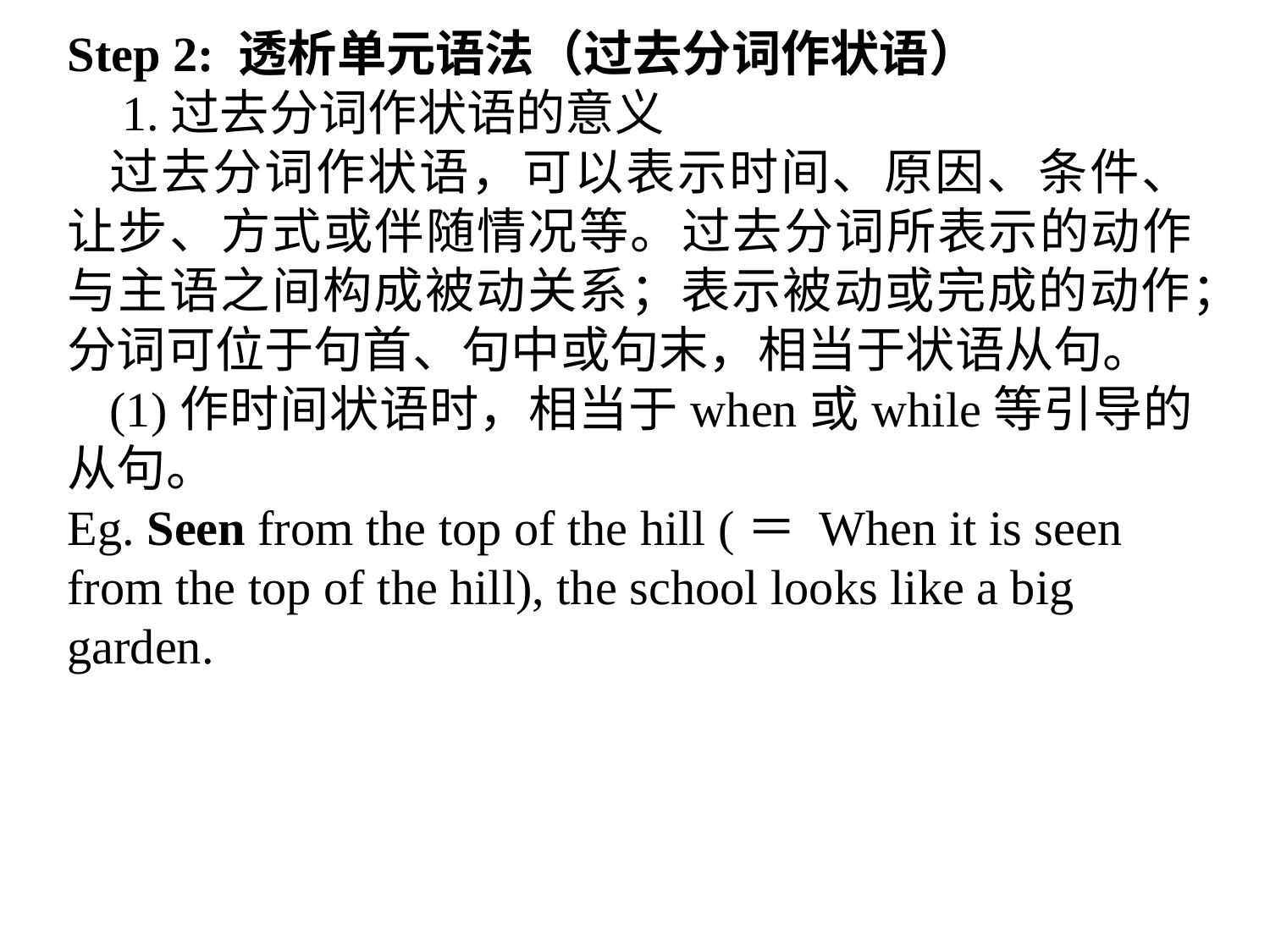

Step 2: 透析单元语法（过去分词作状语）
 1.过去分词作状语的意义
过去分词作状语，可以表示时间、原因、条件、让步、方式或伴随情况等。过去分词所表示的动作与主语之间构成被动关系；表示被动或完成的动作；分词可位于句首、句中或句末，相当于状语从句。
(1)作时间状语时，相当于when或while等引导的从句。
Eg. Seen from the top of the hill (＝ When it is seen
from the top of the hill), the school looks like a big
garden.